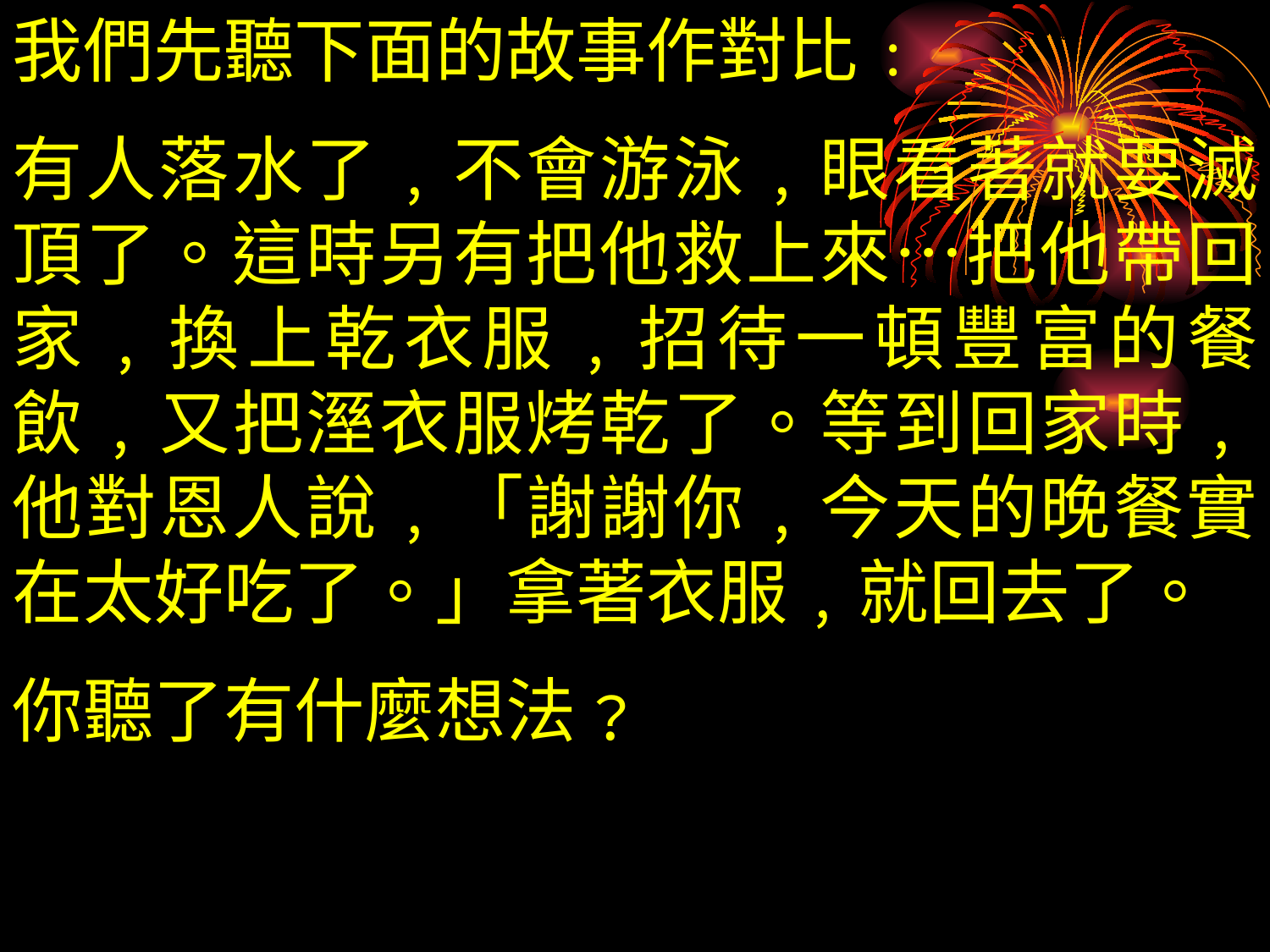

我們先聽下面的故事作對比﹕

有人落水了﹐不會游泳﹐眼看著就要滅頂了。這時另有把他救上來…把他帶回家﹐換上乾衣服﹐招待一頓豐富的餐飲﹐又把溼衣服烤乾了。等到回家時﹐他對恩人說﹐「謝謝你﹐今天的晚餐實在太好吃了。」拿著衣服﹐就回去了。

你聽了有什麼想法﹖